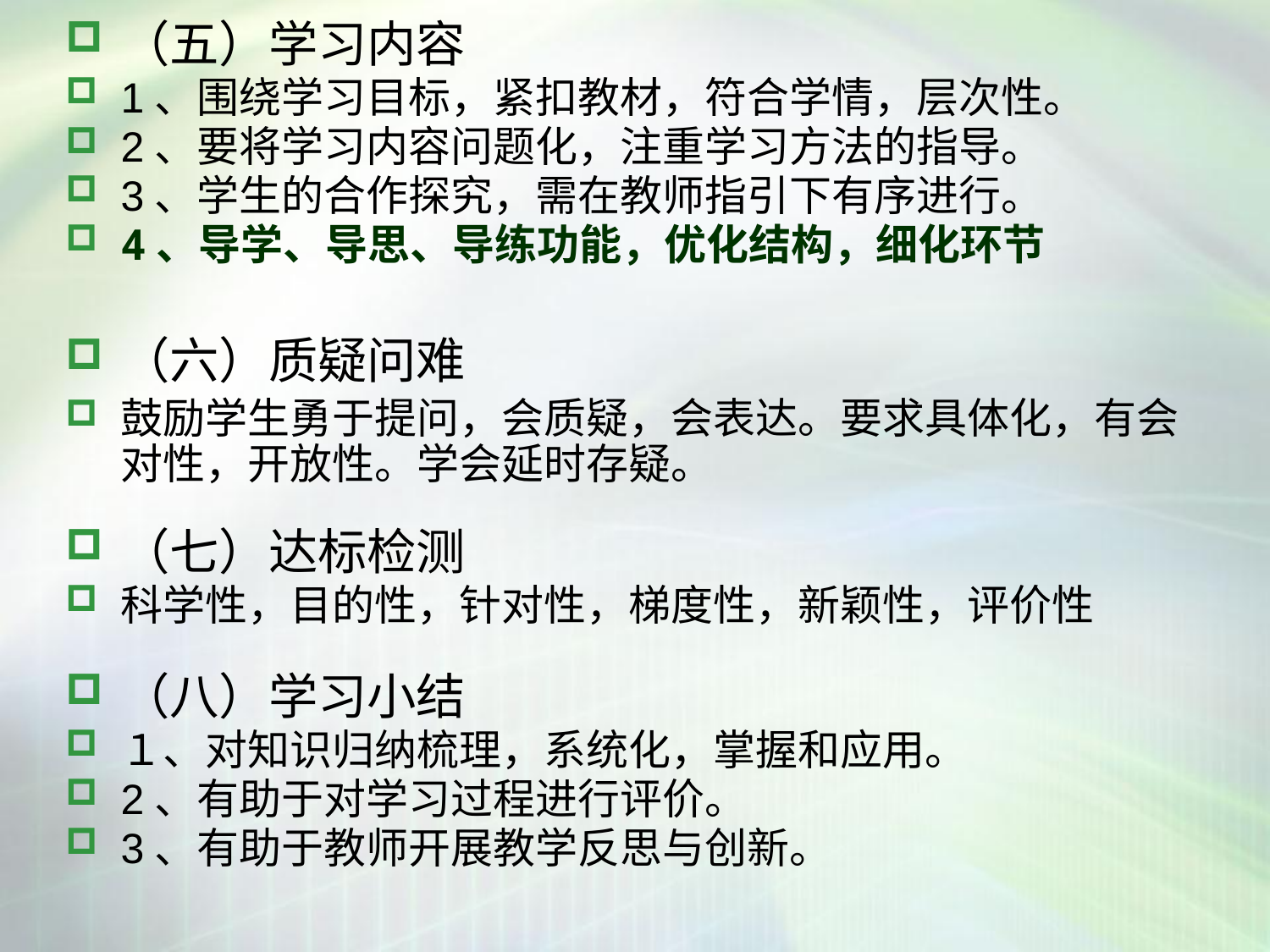

（五）学习内容
1、围绕学习目标，紧扣教材，符合学情，层次性。
2、要将学习内容问题化，注重学习方法的指导。
3、学生的合作探究，需在教师指引下有序进行。
4、导学、导思、导练功能，优化结构，细化环节

（六）质疑问难
鼓励学生勇于提问，会质疑，会表达。要求具体化，有会对性，开放性。学会延时存疑。
（七）达标检测
科学性，目的性，针对性，梯度性，新颖性，评价性
（八）学习小结
１、对知识归纳梳理，系统化，掌握和应用。
2、有助于对学习过程进行评价。
3、有助于教师开展教学反思与创新。